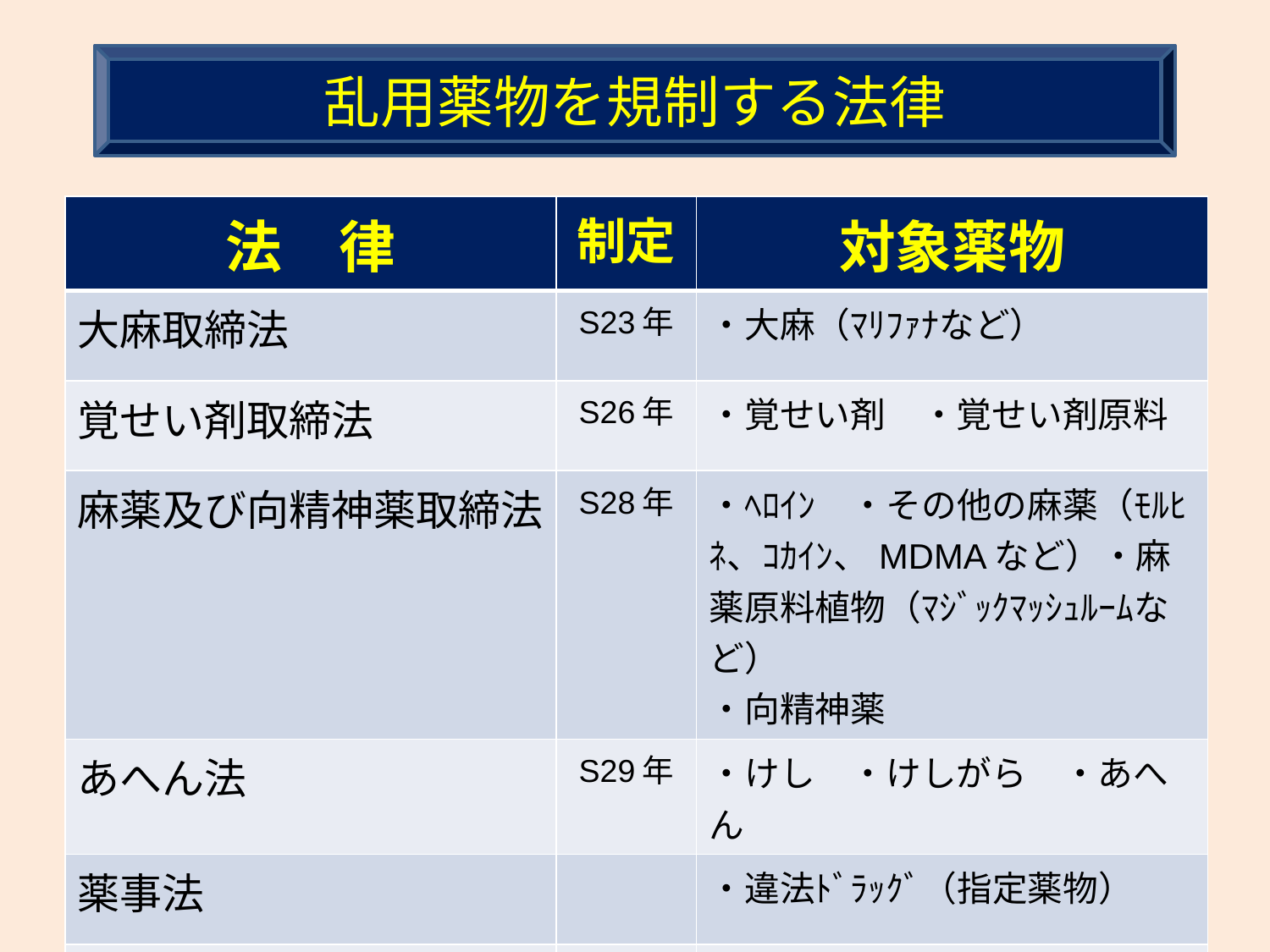

乱用薬物を規制する法律
| 法　律 | 制定 | 対象薬物 |
| --- | --- | --- |
| 大麻取締法 | S23年 | ・大麻（ﾏﾘﾌｧﾅなど） |
| 覚せい剤取締法 | S26年 | ・覚せい剤　・覚せい剤原料 |
| 麻薬及び向精神薬取締法 | S28年 | ・ﾍﾛｲﾝ　・その他の麻薬（ﾓﾙﾋﾈ、ｺｶｲﾝ、MDMAなど）・麻薬原料植物（ﾏｼﾞｯｸﾏｯｼｭﾙｰﾑなど） ・向精神薬 |
| あへん法 | S29年 | ・けし　・けしがら　・あへん |
| 薬事法 |  | ・違法ﾄﾞﾗｯｸﾞ（指定薬物） |
| 毒物及び劇物取締法 |  | ・ｼﾝﾅｰ、ﾄﾙｴﾝなど |